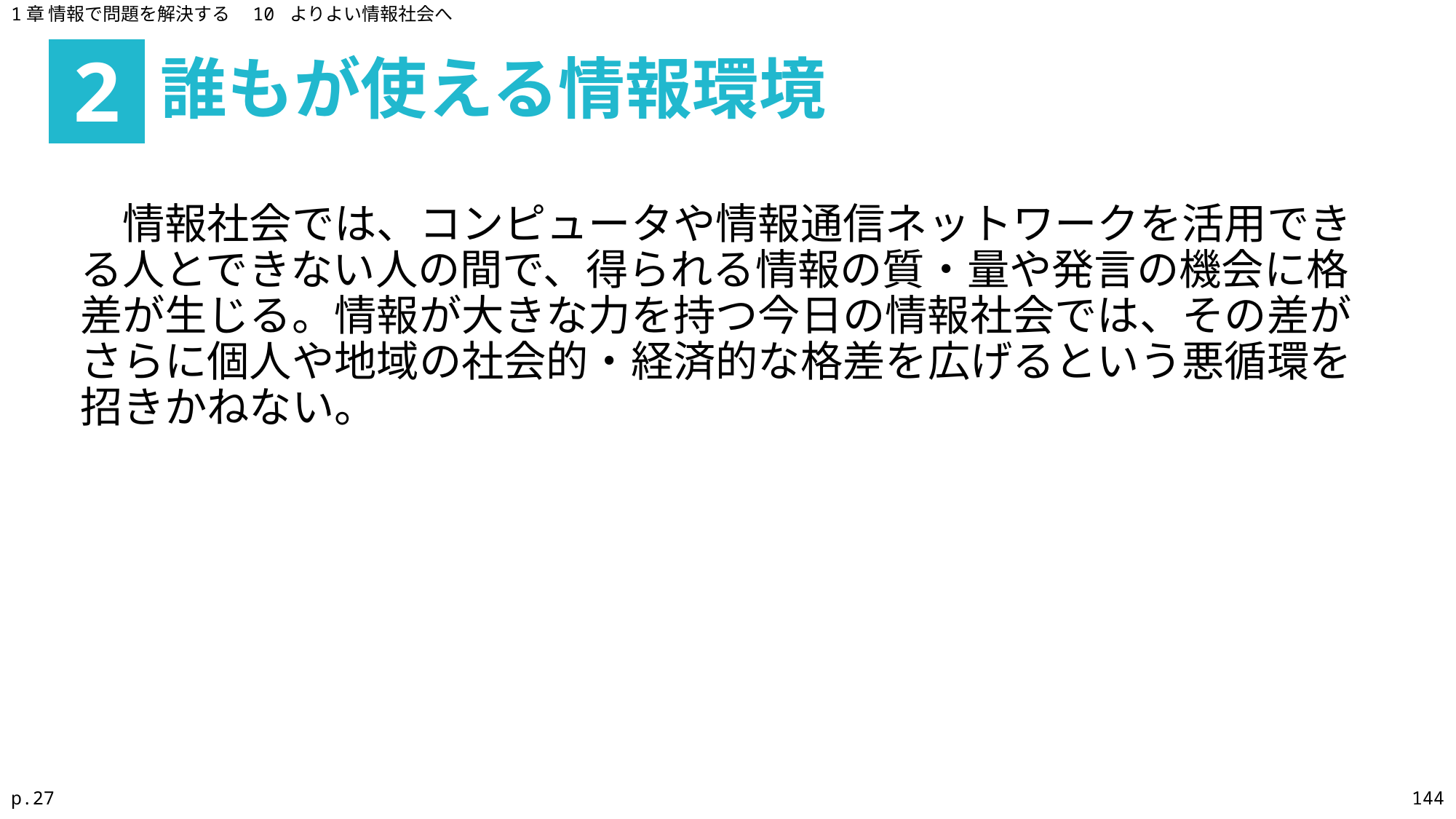

1章 情報で問題を解決する　10 よりよい情報社会へ
誰もが使える情報環境
2
　情報社会では、コンピュータや情報通信ネットワークを活用できる人とできない人の間で、得られる情報の質・量や発言の機会に格差が生じる。情報が大きな力を持つ今日の情報社会では、その差がさらに個人や地域の社会的・経済的な格差を広げるという悪循環を招きかねない。
p.27
144